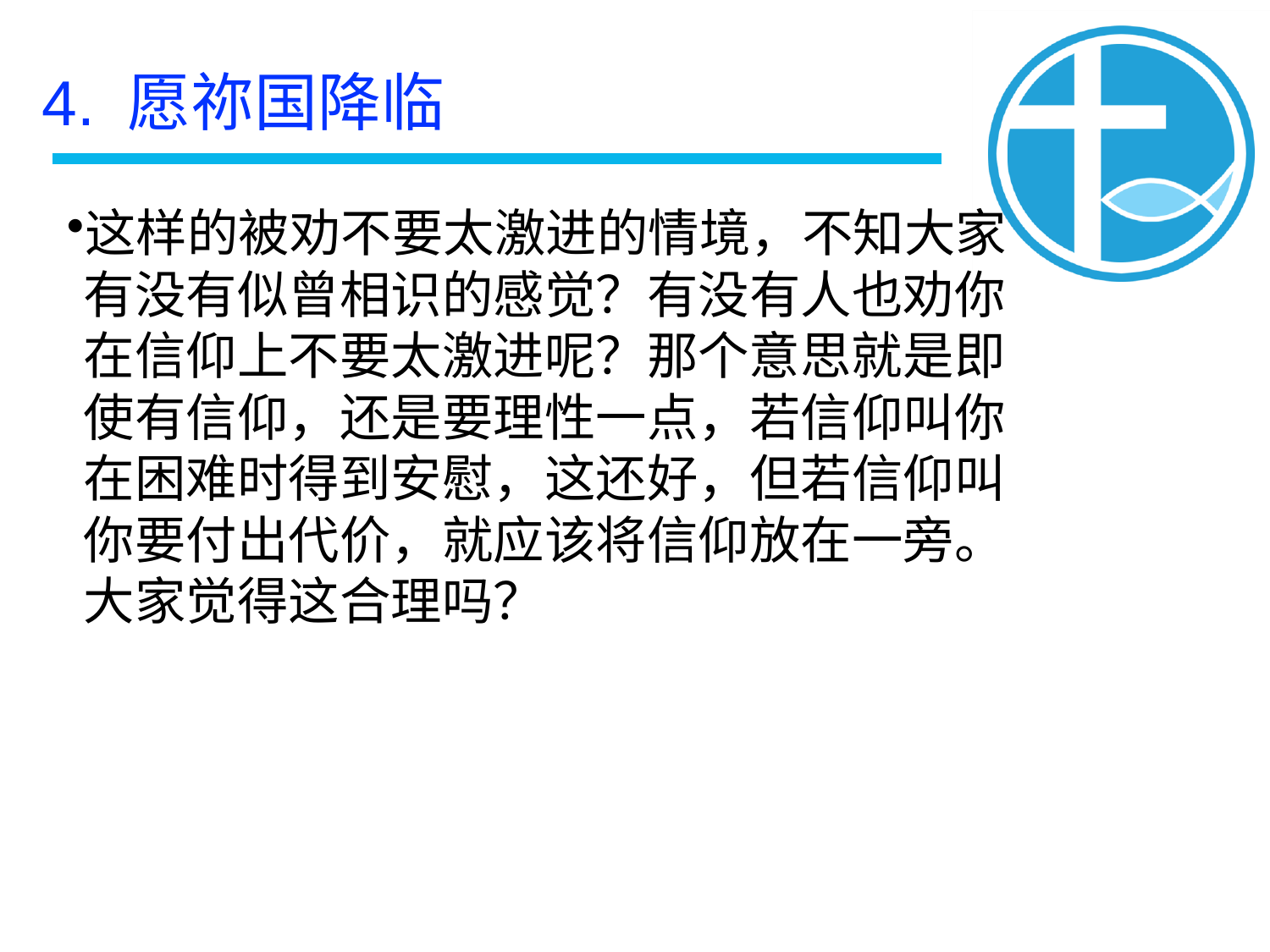

4. 愿祢国降临
这样的被劝不要太激进的情境，不知大家有没有似曾相识的感觉？有没有人也劝你在信仰上不要太激进呢？那个意思就是即使有信仰，还是要理性一点，若信仰叫你在困难时得到安慰，这还好，但若信仰叫你要付出代价，就应该将信仰放在一旁。大家觉得这合理吗？